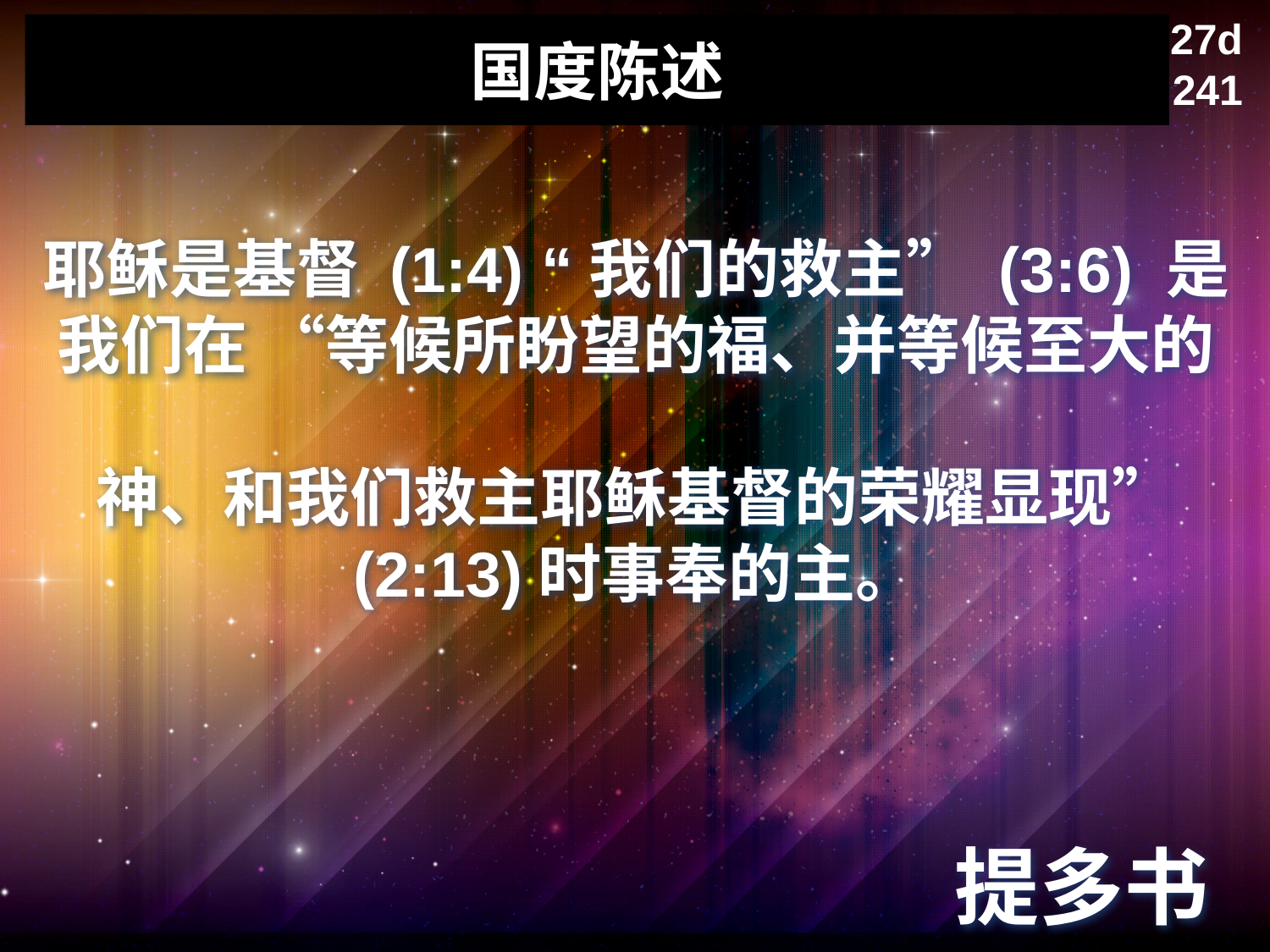

27d
241
# 国度陈述

耶稣是基督 (1:4) “我们的救主” (3:6) 是我们在 “等候所盼望的福、并等候至大的　
神、和我们救主耶稣基督的荣耀显现” (2:13)时事奉的主。
提多书